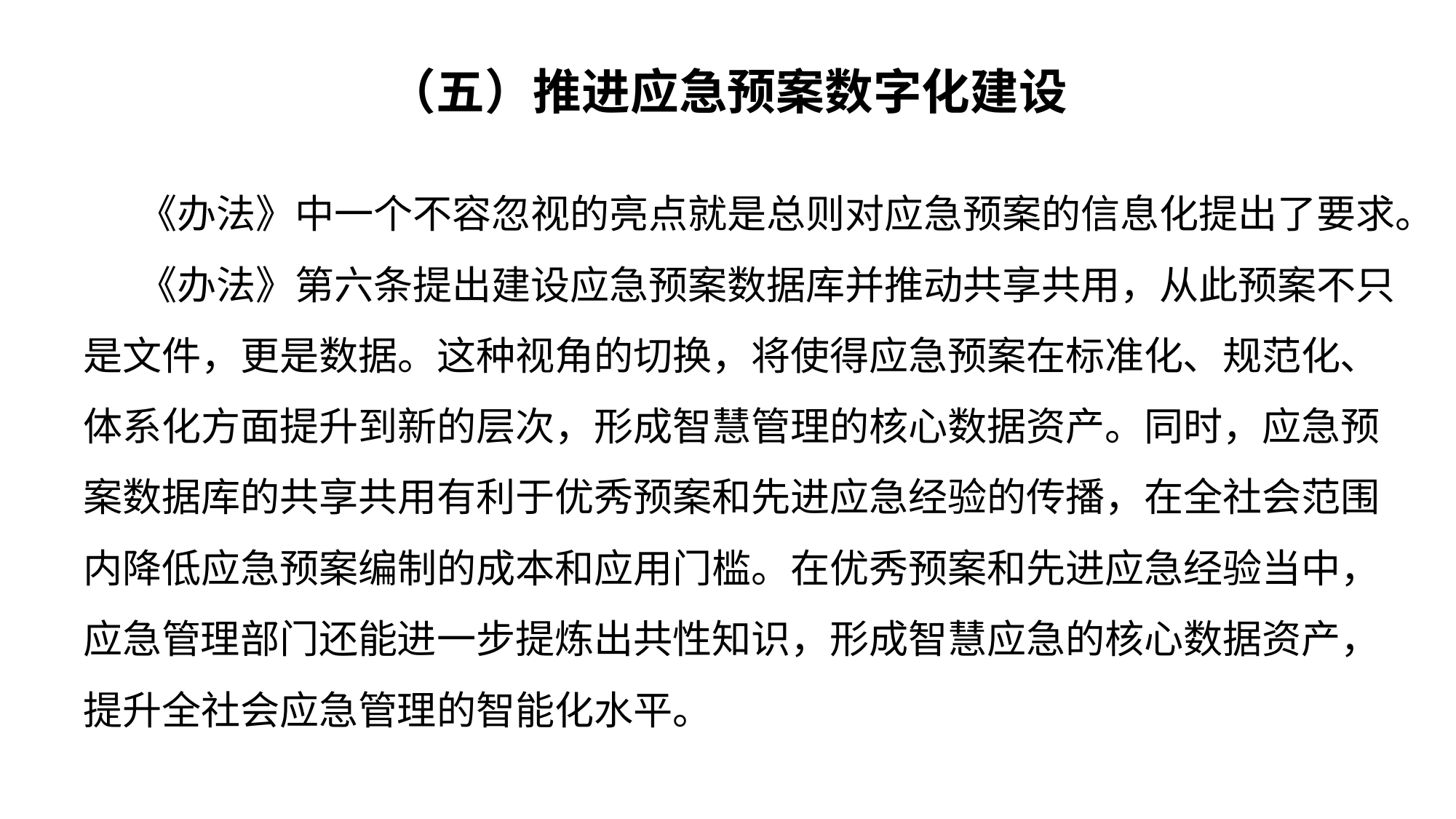

# （五）推进应急预案数字化建设
《办法》中一个不容忽视的亮点就是总则对应急预案的信息化提出了要求。
《办法》第六条提出建设应急预案数据库并推动共享共用，从此预案不只是文件，更是数据。这种视角的切换，将使得应急预案在标准化、规范化、体系化方面提升到新的层次，形成智慧管理的核心数据资产。同时，应急预案数据库的共享共用有利于优秀预案和先进应急经验的传播，在全社会范围内降低应急预案编制的成本和应用门槛。在优秀预案和先进应急经验当中，应急管理部门还能进一步提炼出共性知识，形成智慧应急的核心数据资产，提升全社会应急管理的智能化水平。